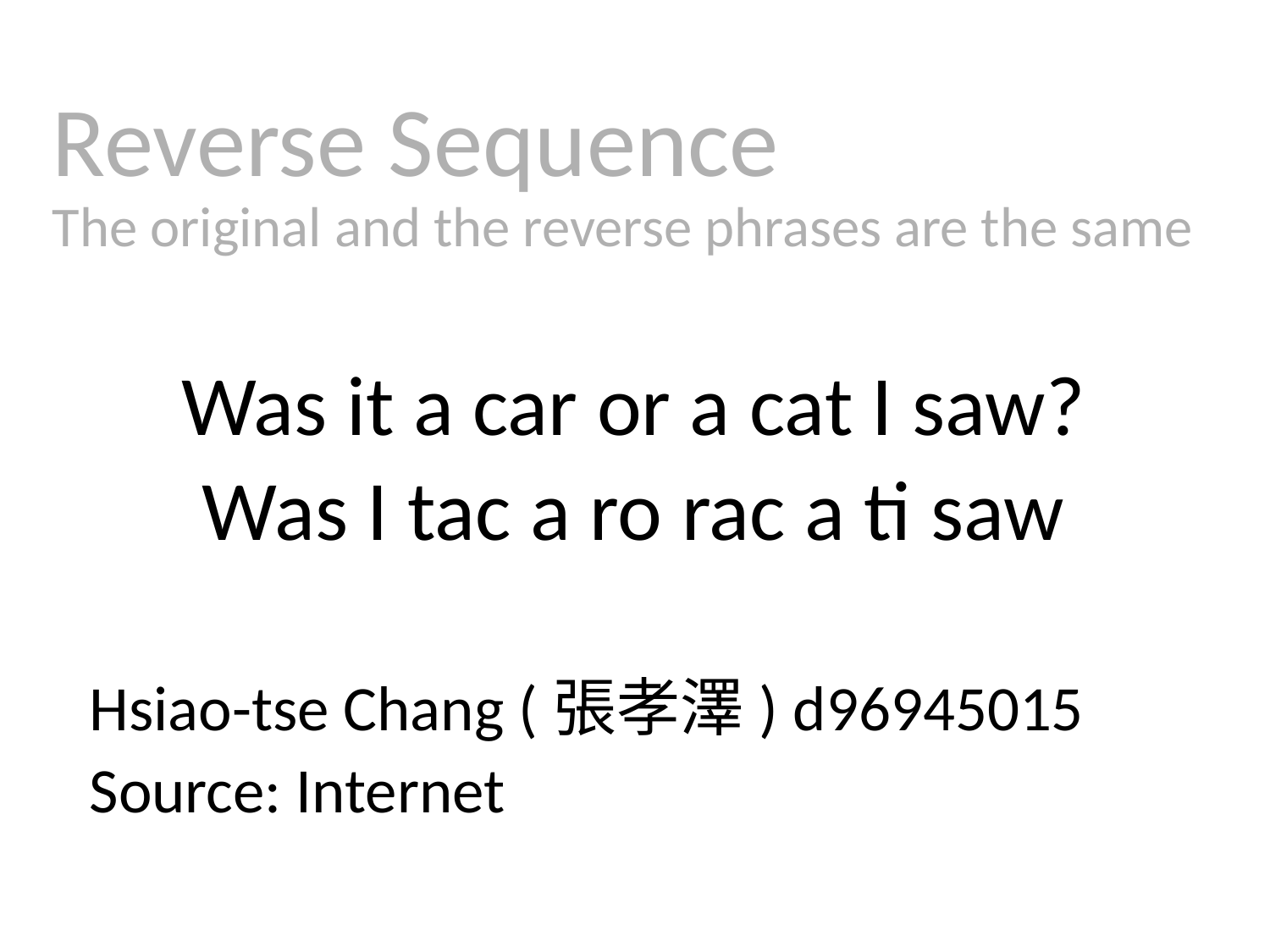

Reverse Sequence
The original and the reverse phrases are the same
Was it a car or a cat I saw?
Was I tac a ro rac a ti saw

Hsiao-tse Chang (張孝澤) d96945015
Source: Internet